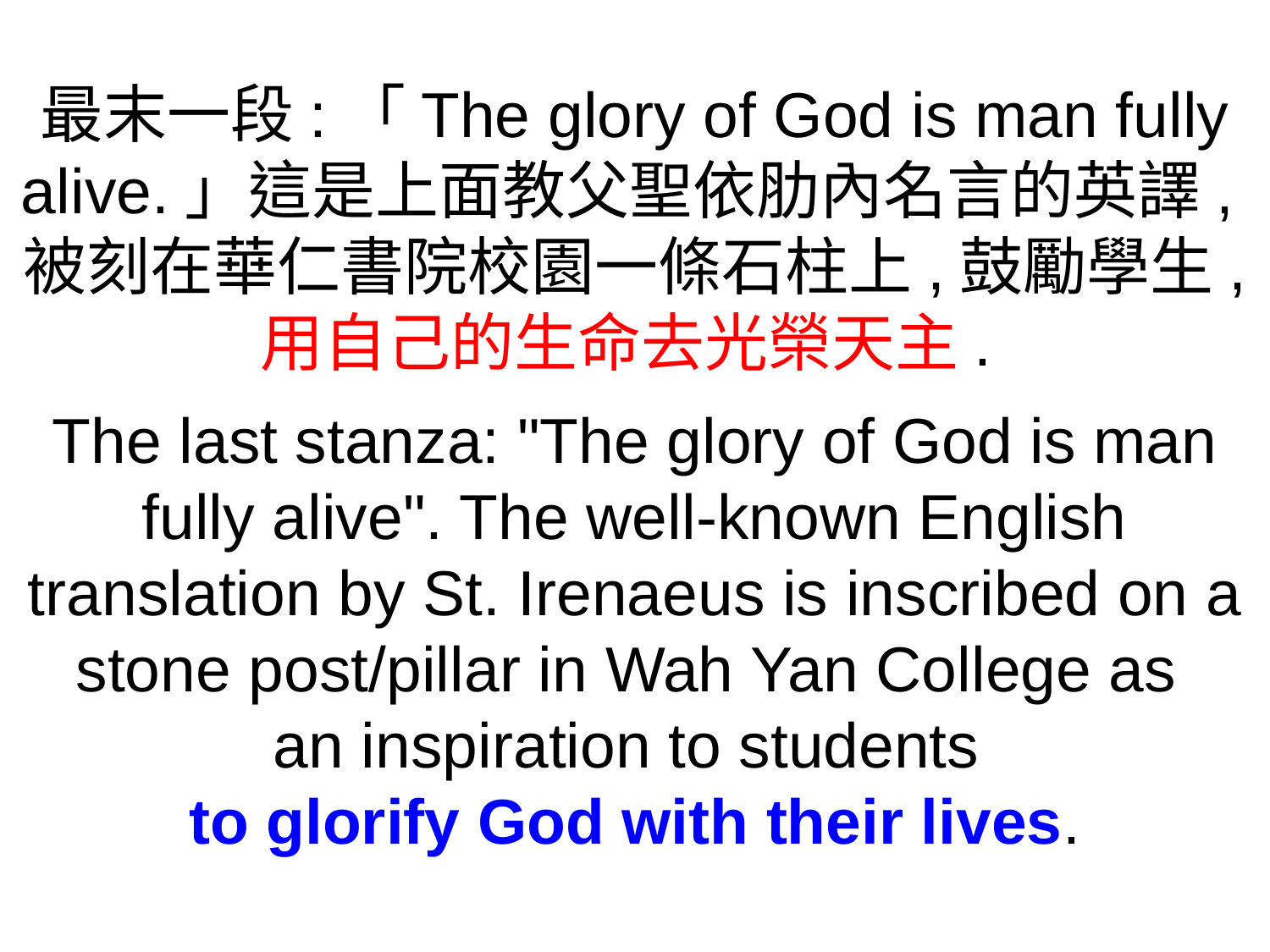

最末一段:「The glory of God is man fully alive.」這是上面教父聖依肋內名言的英譯,被刻在華仁書院校園一條石柱上,鼓勵學生,
用自己的生命去光榮天主.
The last stanza: "The glory of God is man fully alive". The well-known English translation by St. Irenaeus is inscribed on a stone post/pillar in Wah Yan College as
an inspiration to students
to glorify God with their lives.